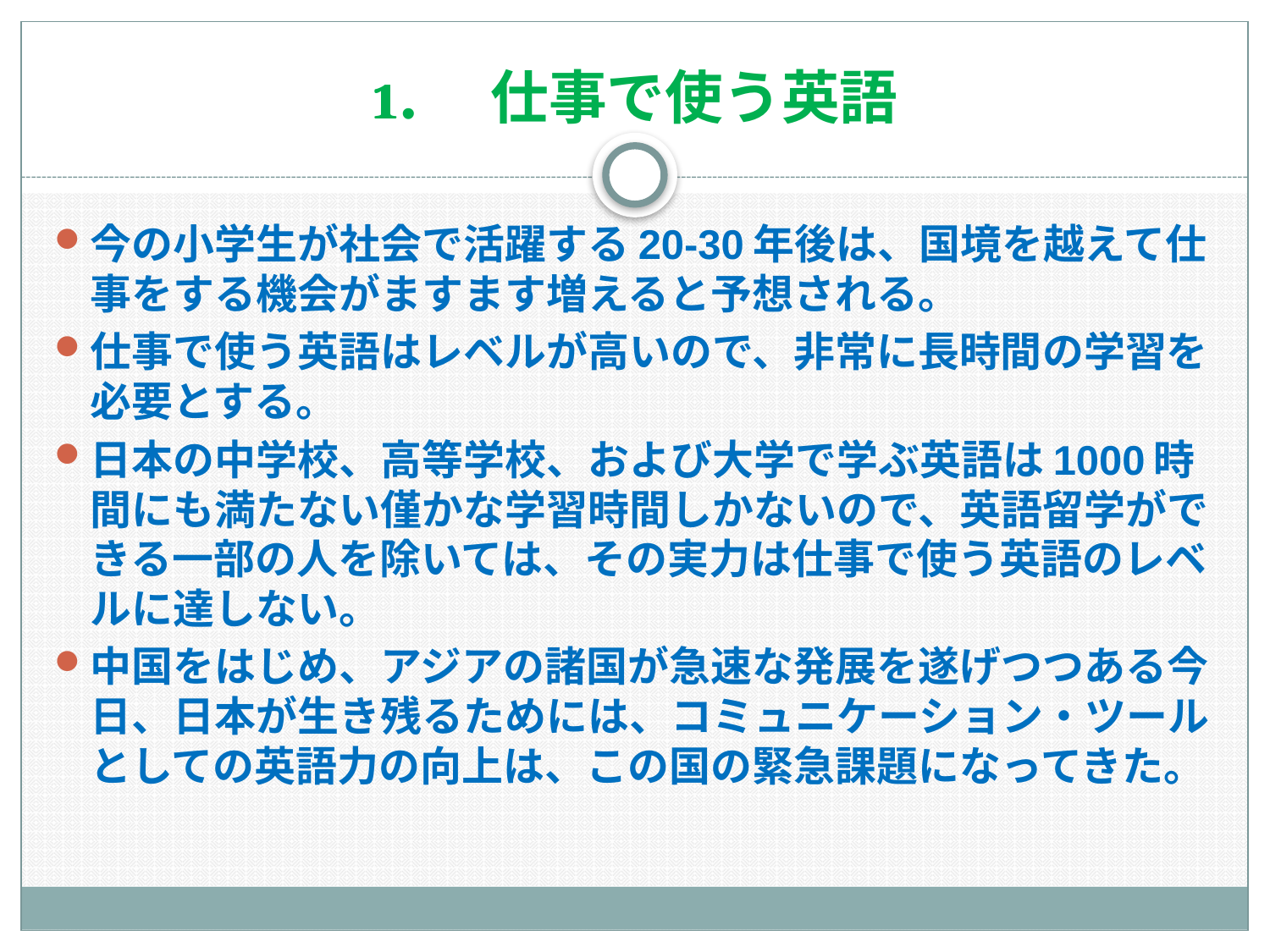

# 1.　仕事で使う英語
今の小学生が社会で活躍する20-30年後は、国境を越えて仕事をする機会がますます増えると予想される。
仕事で使う英語はレベルが高いので、非常に長時間の学習を必要とする。
日本の中学校、高等学校、および大学で学ぶ英語は1000時間にも満たない僅かな学習時間しかないので、英語留学ができる一部の人を除いては、その実力は仕事で使う英語のレベルに達しない。
中国をはじめ、アジアの諸国が急速な発展を遂げつつある今日、日本が生き残るためには、コミュニケーション・ツールとしての英語力の向上は、この国の緊急課題になってきた。